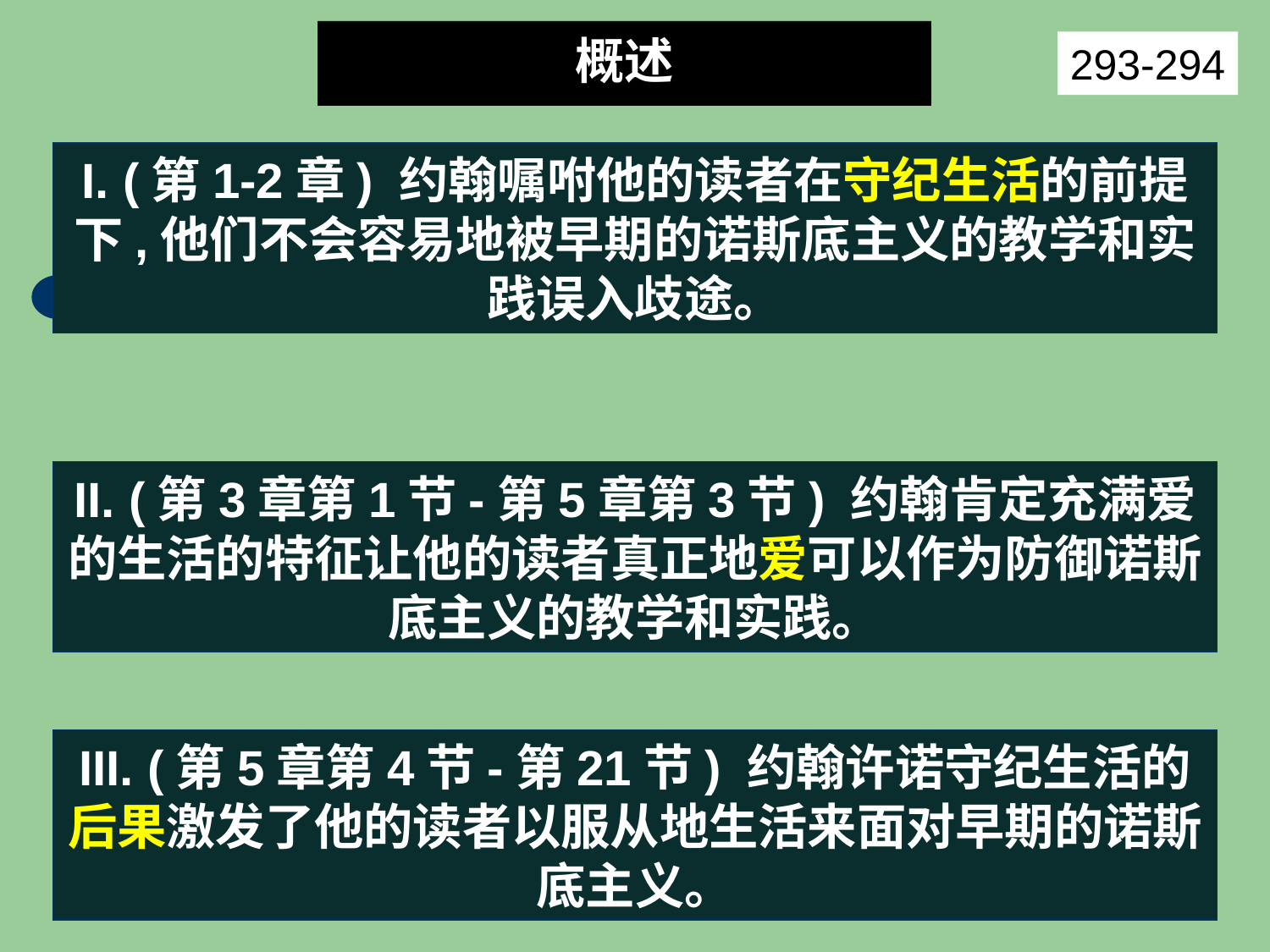

概述
293-294
I. (第1-2章) 约翰嘱咐他的读者在守纪生活的前提下,他们不会容易地被早期的诺斯底主义的教学和实践误入歧途。
II. (第3章第1节-第5章第3节) 约翰肯定充满爱的生活的特征让他的读者真正地爱可以作为防御诺斯底主义的教学和实践。
III. (第5章第4节-第21节) 约翰许诺守纪生活的后果激发了他的读者以服从地生活来面对早期的诺斯底主义。